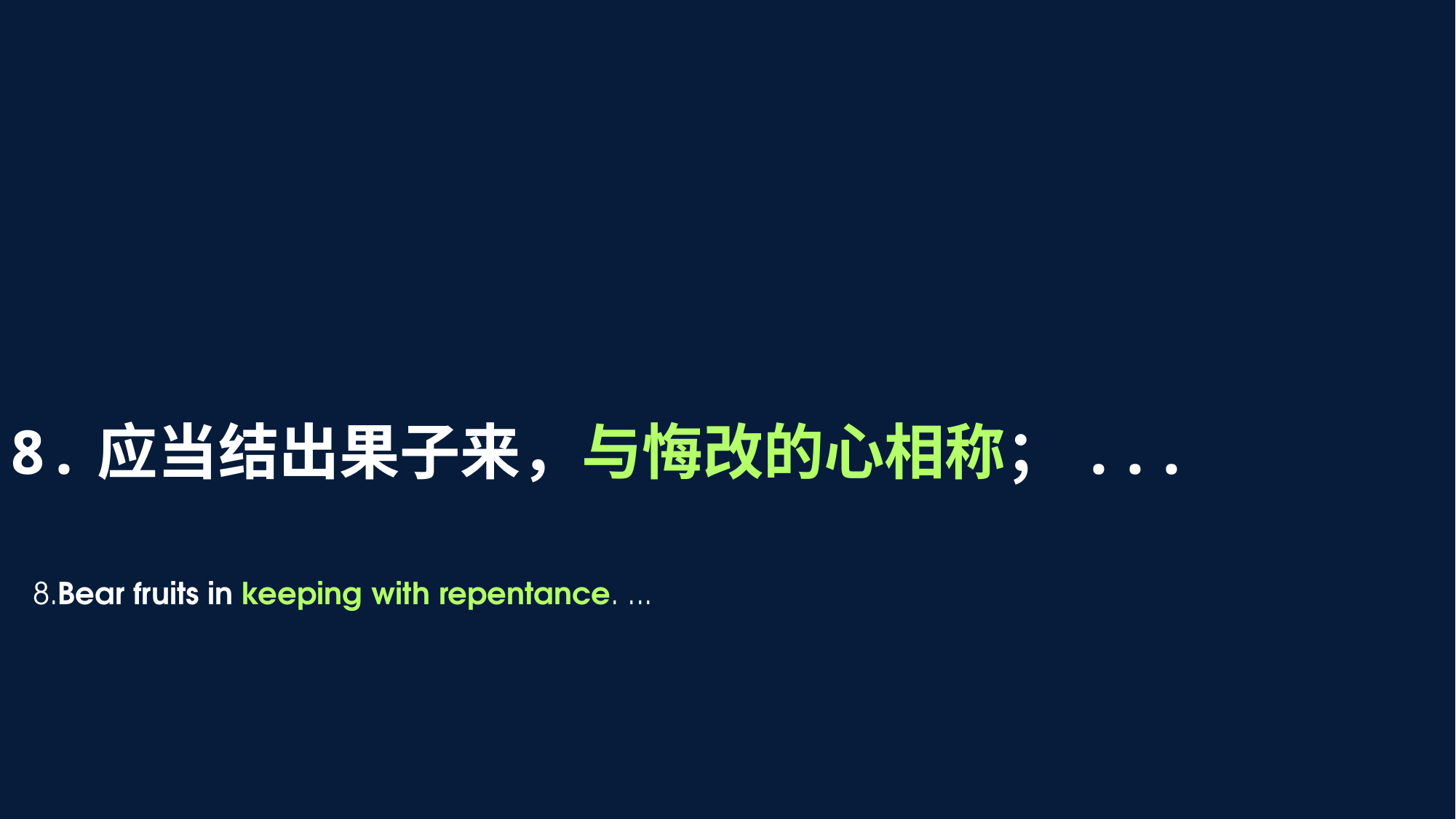

8.应当结出果子来，与悔改的心相称；...
8.Bear fruits in keeping with repentance. ...